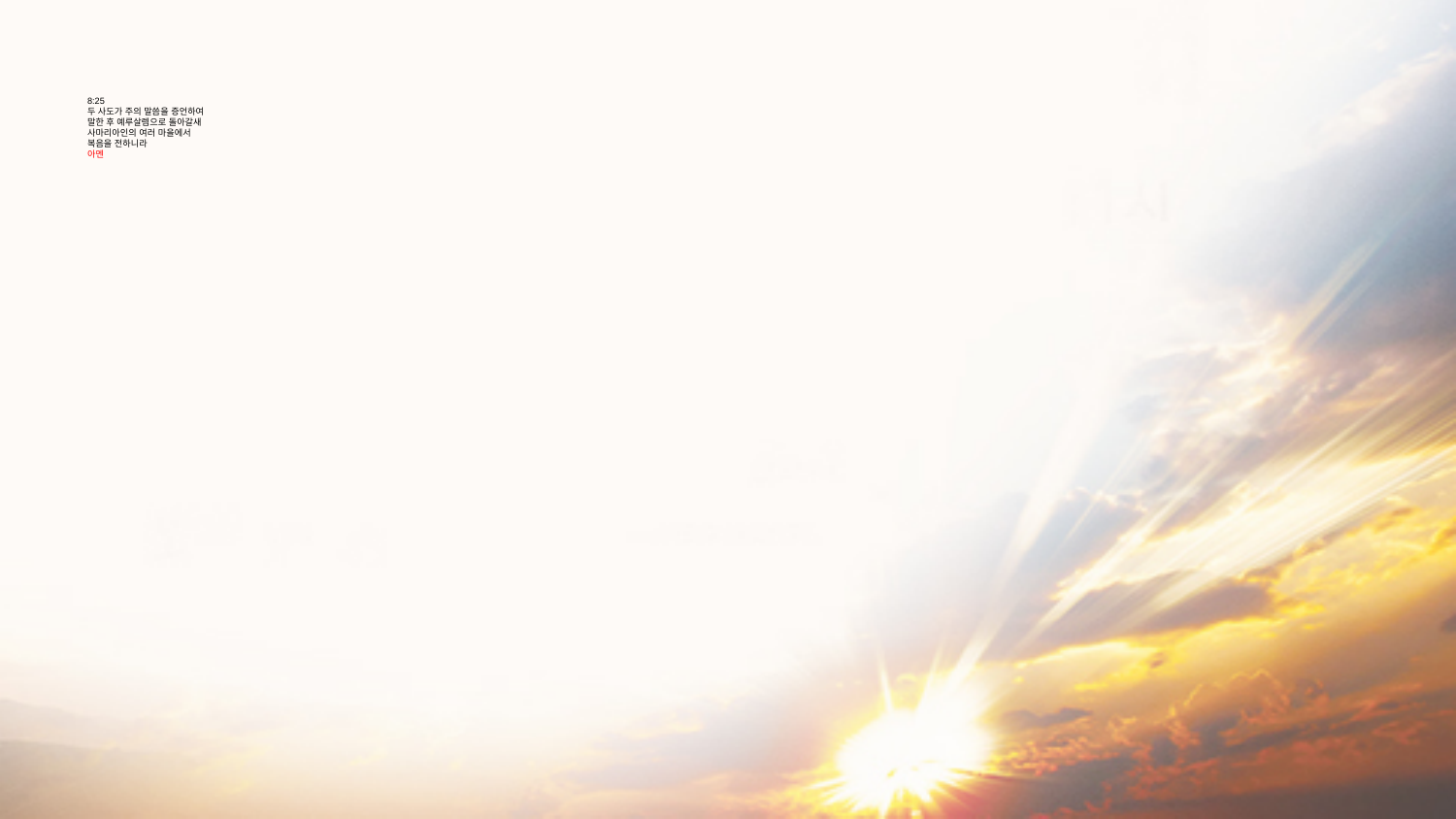

# 8:25 두 사도가 주의 말씀을 증언하여 말한 후 예루살렘으로 돌아갈새 사마리아인의 여러 마을에서 복음을 전하니라 아멘